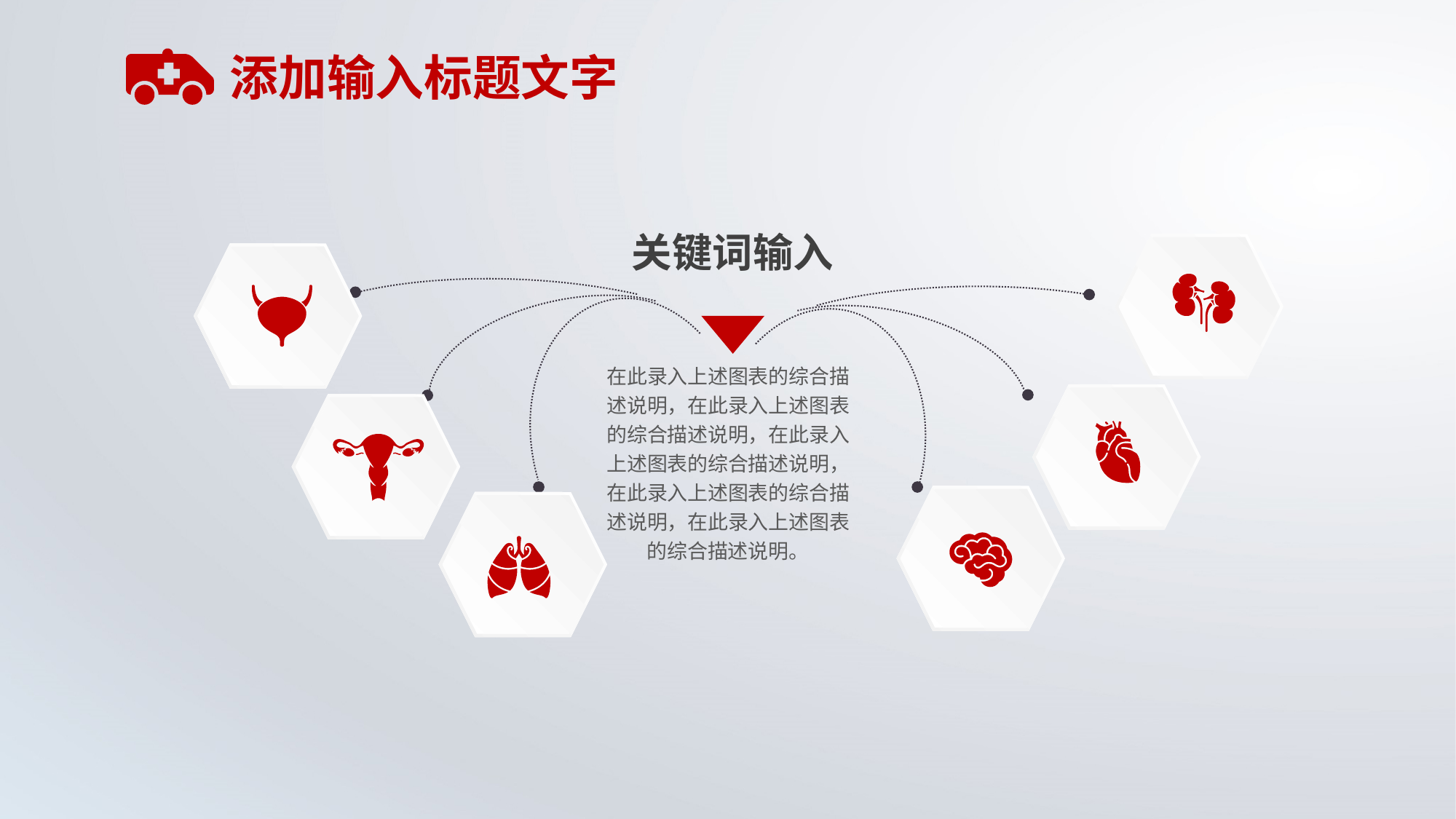

添加输入标题文字
关键词输入

在此录入上述图表的综合描述说明，在此录入上述图表的综合描述说明，在此录入上述图表的综合描述说明，在此录入上述图表的综合描述说明，在此录入上述图表的综合描述说明。